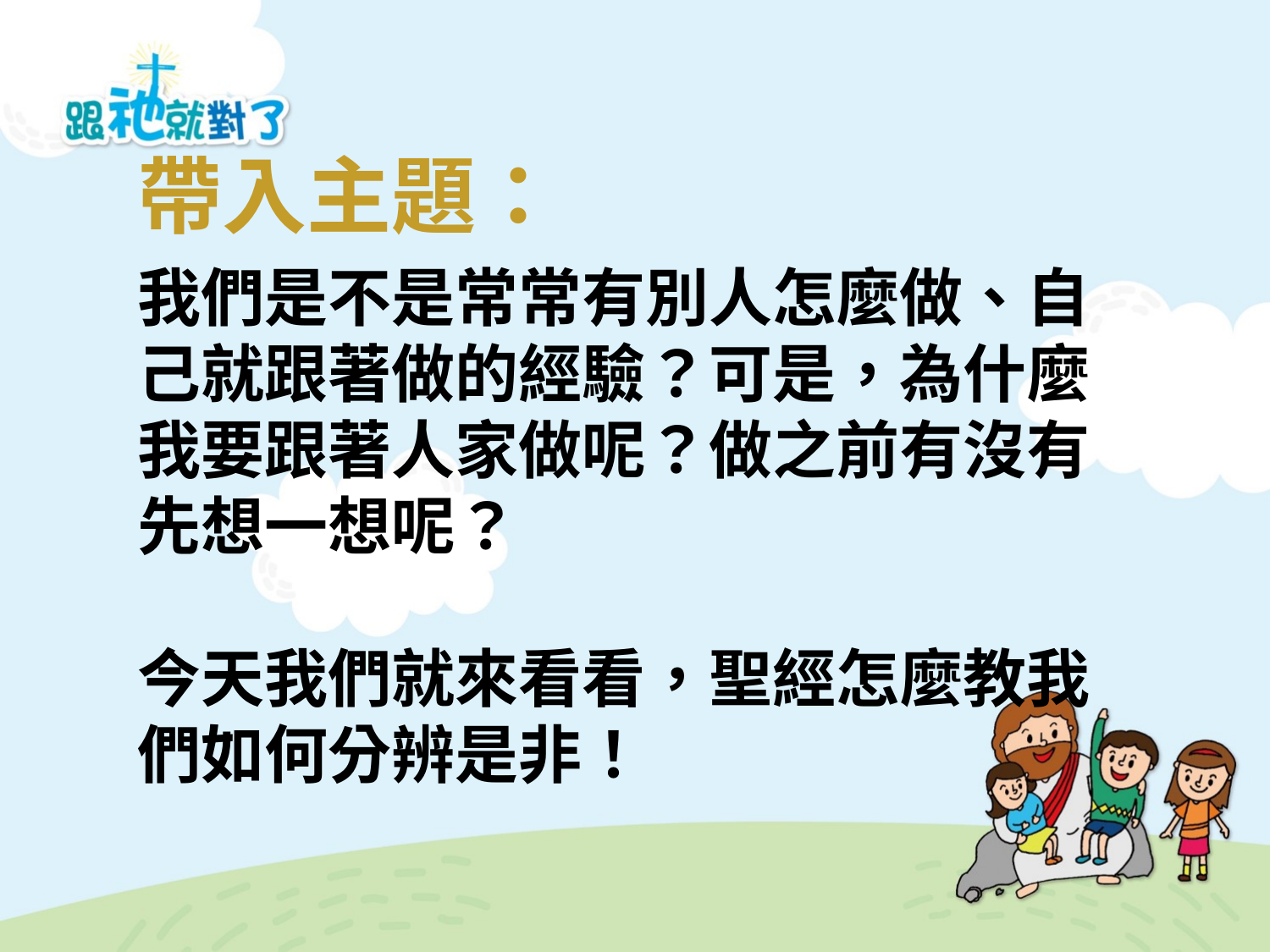

帶入主題：
我們是不是常常有別人怎麼做、自己就跟著做的經驗？可是，為什麼我要跟著人家做呢？做之前有沒有先想一想呢？

今天我們就來看看，聖經怎麼教我們如何分辨是非！